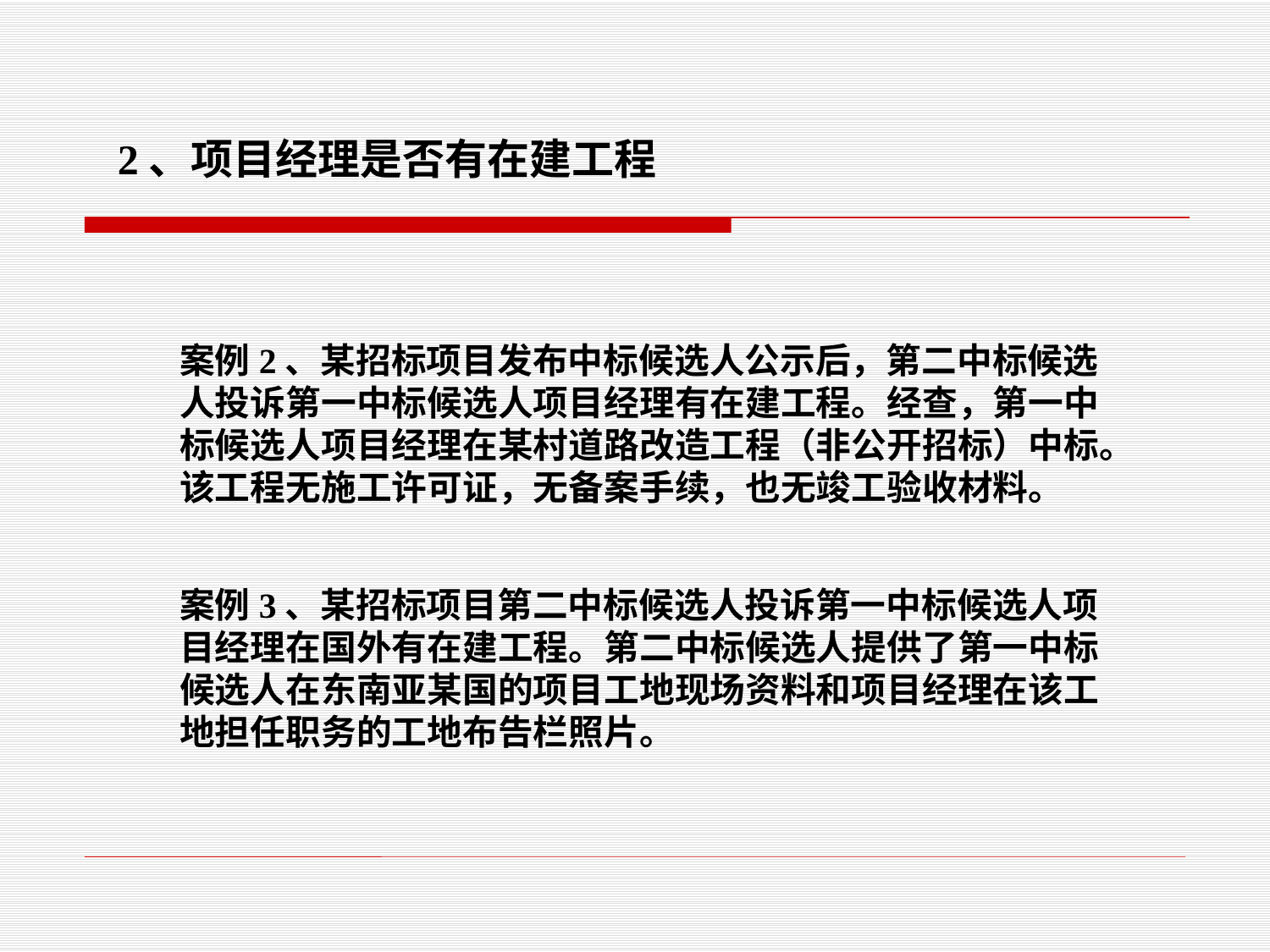

2、项目经理是否有在建工程
案例2、某招标项目发布中标候选人公示后，第二中标候选人投诉第一中标候选人项目经理有在建工程。经查，第一中标候选人项目经理在某村道路改造工程（非公开招标）中标。该工程无施工许可证，无备案手续，也无竣工验收材料。
案例3、某招标项目第二中标候选人投诉第一中标候选人项目经理在国外有在建工程。第二中标候选人提供了第一中标候选人在东南亚某国的项目工地现场资料和项目经理在该工地担任职务的工地布告栏照片。